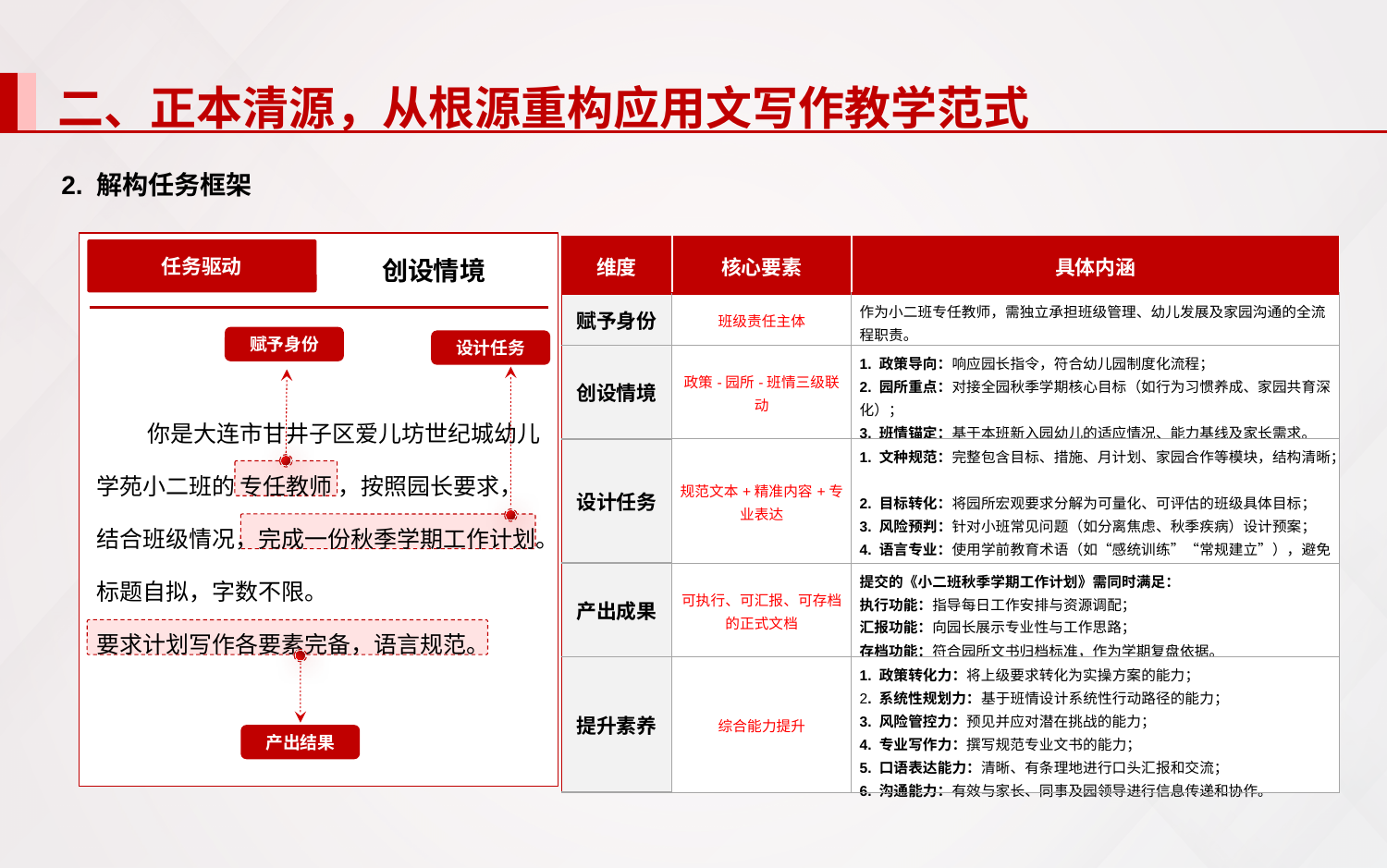

二、正本清源，从根源重构应用文写作教学范式

2. 解构任务框架

任务驱动
创设情境
| 维度 | 核心要素 | 具体内涵 |
| --- | --- | --- |
| 赋予身份 | 班级责任主体 | 作为小二班专任教师，需独立承担班级管理、幼儿发展及家园沟通的全流程职责。 |
| 创设情境 | 政策-园所-班情三级联动 | 1. 政策导向：响应园长指令，符合幼儿园制度化流程； 2. 园所重点：对接全园秋季学期核心目标（如行为习惯养成、家园共育深化）； 3. 班情锚定：基于本班新入园幼儿的适应情况、能力基线及家长需求。 |
| 设计任务 | 规范文本+精准内容+专业表达 | 1. 文种规范：完整包含目标、措施、月计划、家园合作等模块，结构清晰； 2. 目标转化：将园所宏观要求分解为可量化、可评估的班级具体目标； 3. 风险预判：针对小班常见问题（如分离焦虑、秋季疾病）设计预案； 4. 语言专业：使用学前教育术语（如“感统训练”“常规建立”），避免口语化。 |
| 产出成果 | 可执行、可汇报、可存档的正式文档 | 提交的《小二班秋季学期工作计划》需同时满足： 执行功能：指导每日工作安排与资源调配； 汇报功能：向园长展示专业性与工作思路； 存档功能：符合园所文书归档标准，作为学期复盘依据。 |
| 提升素养 | 综合能力提升 | 1. 政策转化力：将上级要求转化为实操方案的能力； 2. 系统性规划力：基于班情设计系统性行动路径的能力； 3. 风险管控力：预见并应对潜在挑战的能力； 4. 专业写作力：撰写规范专业文书的能力； 5. 口语表达能力：清晰、有条理地进行口头汇报和交流； 6. 沟通能力：有效与家长、同事及园领导进行信息传递和协作。 |
赋予身份
设计任务

         你是大连市甘井子区爱儿坊世纪城幼儿学苑小二班的 专任教师 ，按照园长要求，结合班级情况，完成一份秋季学期工作计划。标题自拟，字数不限。
要求计划写作各要素完备，语言规范。

产出结果